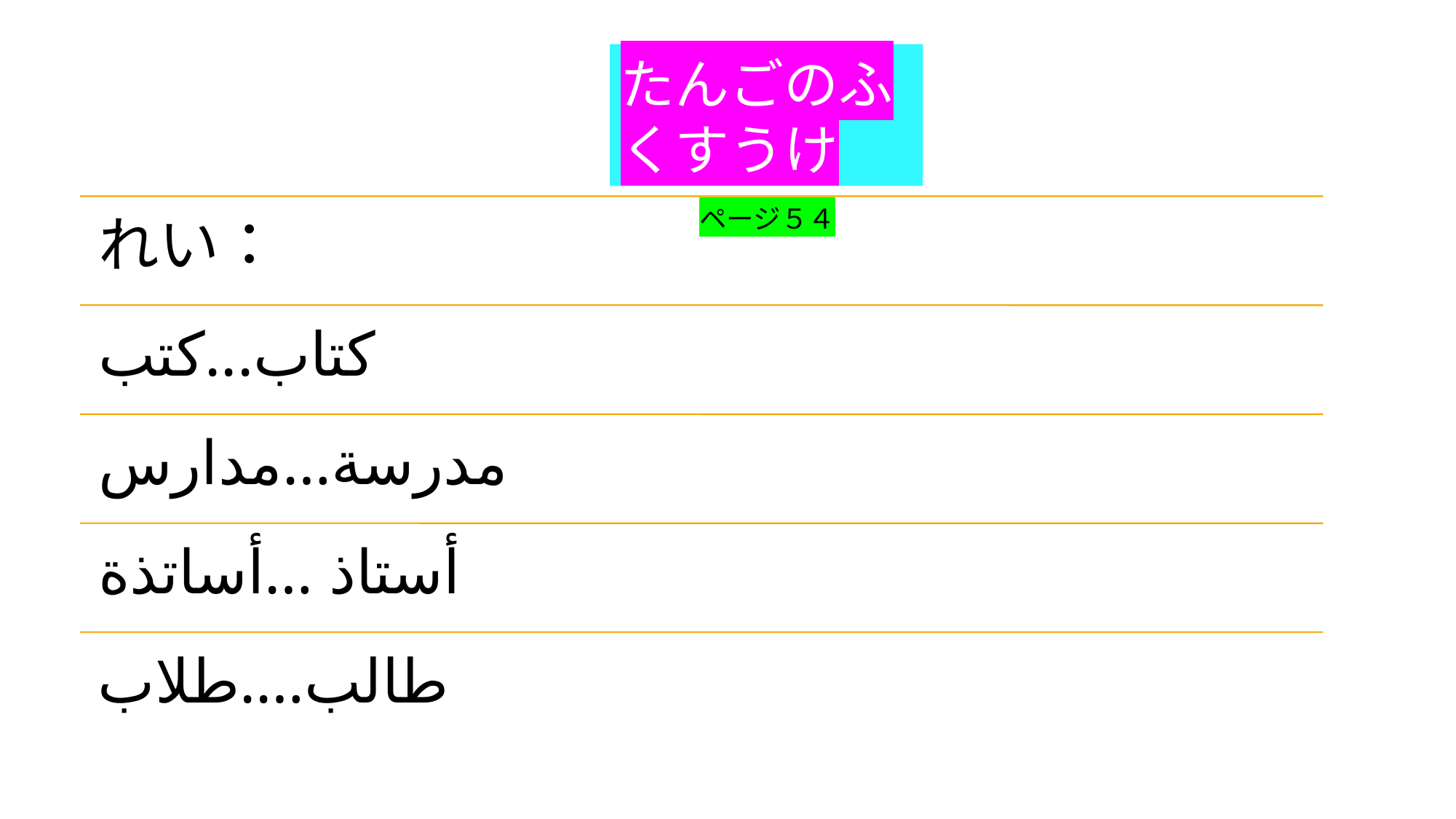

たんごのふくすうけ
れい：
كتاب...كتب
مدرسة…مدارس
أستاذ …أساتذة
طالب….طلاب
ページ５４